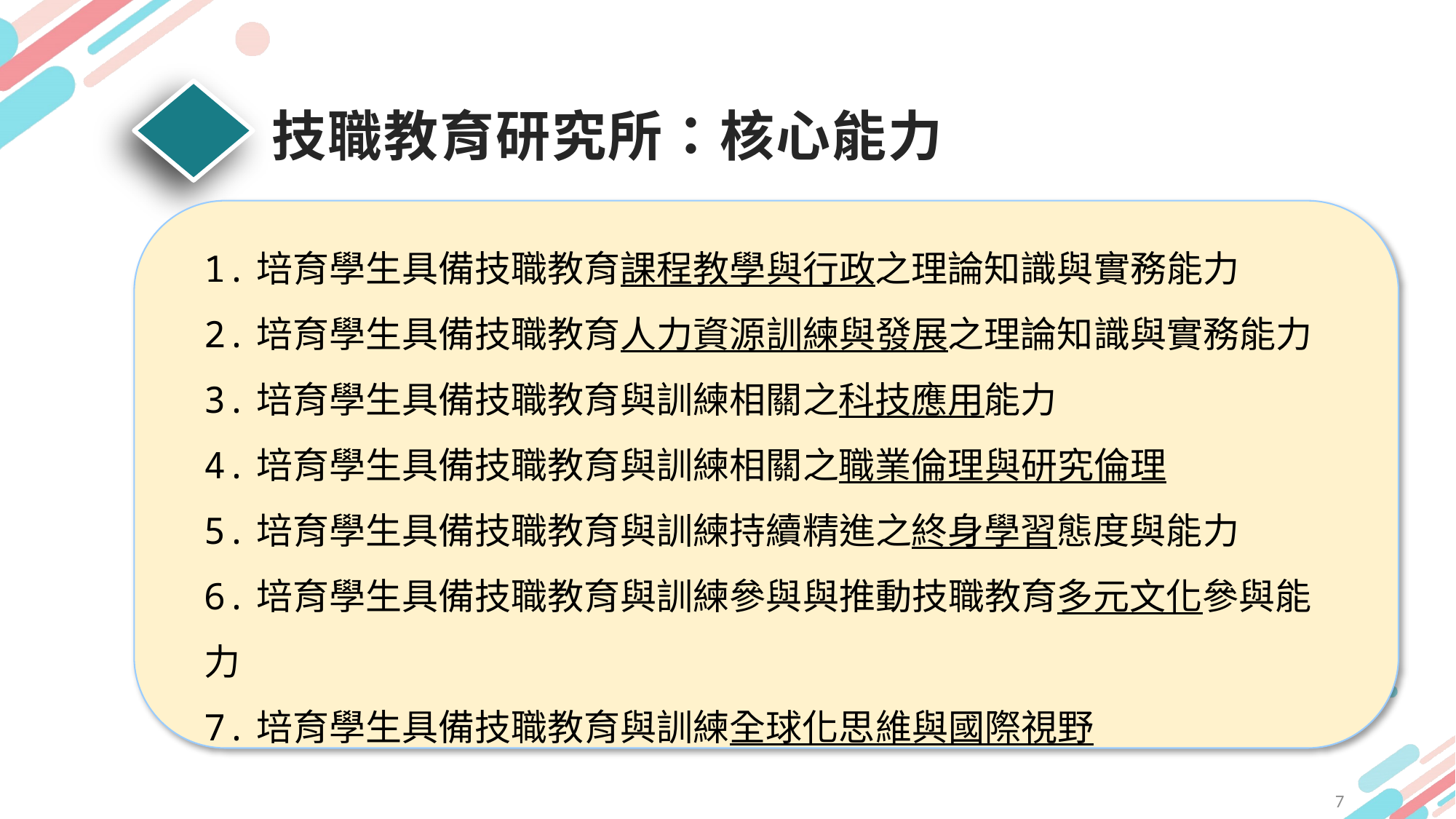

技職教育研究所：核心能力

1.培育學生具備技職教育課程教學與行政之理論知識與實務能力
2.培育學生具備技職教育人力資源訓練與發展之理論知識與實務能力
3.培育學生具備技職教育與訓練相關之科技應用能力
4.培育學生具備技職教育與訓練相關之職業倫理與研究倫理
5.培育學生具備技職教育與訓練持續精進之終身學習態度與能力
6.培育學生具備技職教育與訓練參與與推動技職教育多元文化參與能力
7.培育學生具備技職教育與訓練全球化思維與國際視野

 2
7